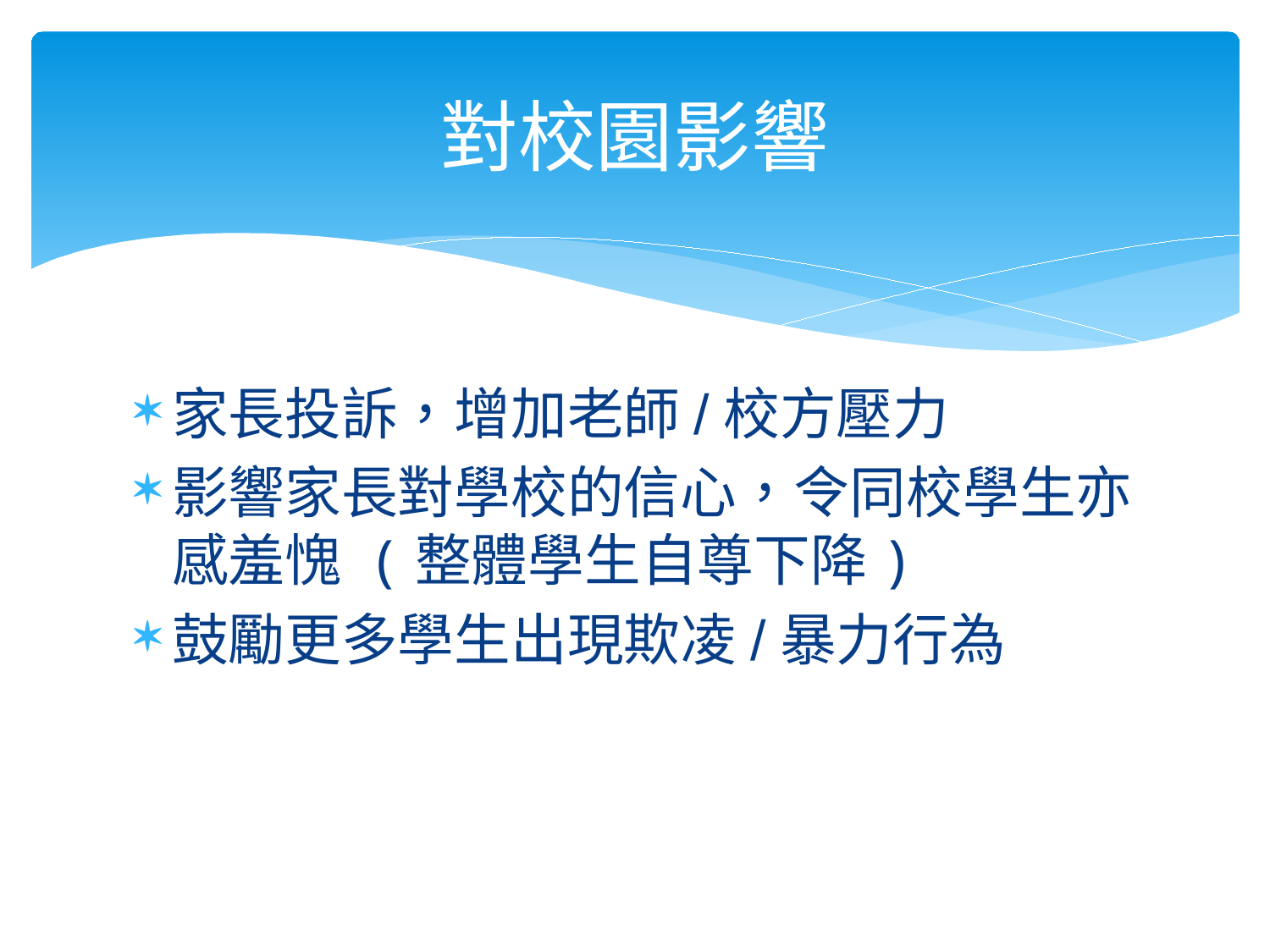

# 對校園影響
家長投訴，增加老師/校方壓力
影響家長對學校的信心，令同校學生亦感羞愧 (整體學生自尊下降)
鼓勵更多學生出現欺凌/暴力行為